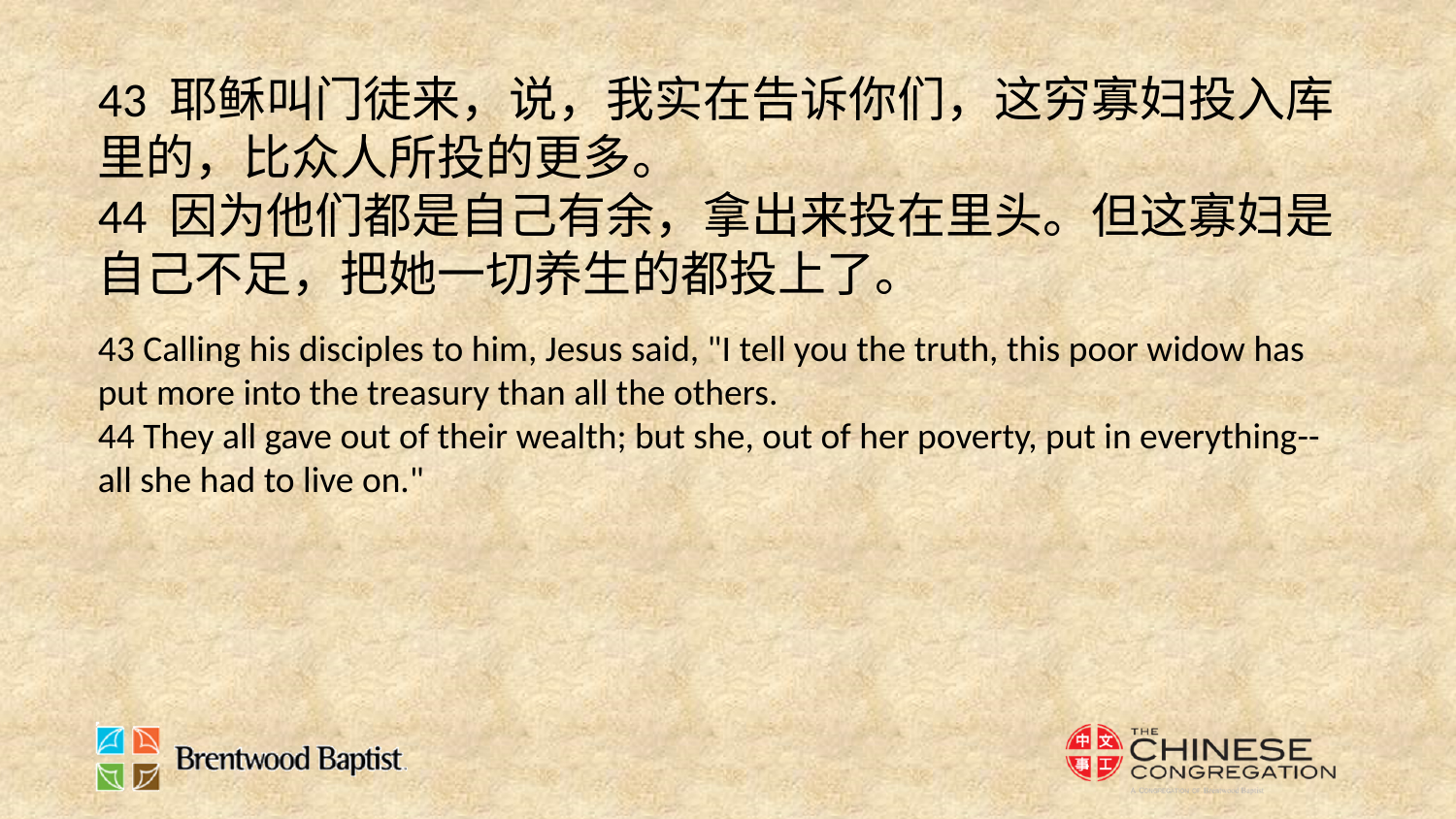

43 耶稣叫门徒来，说，我实在告诉你们，这穷寡妇投入库里的，比众人所投的更多。
44 因为他们都是自己有余，拿出来投在里头。但这寡妇是自己不足，把她一切养生的都投上了。

43 Calling his disciples to him, Jesus said, "I tell you the truth, this poor widow has put more into the treasury than all the others.
44 They all gave out of their wealth; but she, out of her poverty, put in everything--all she had to live on."